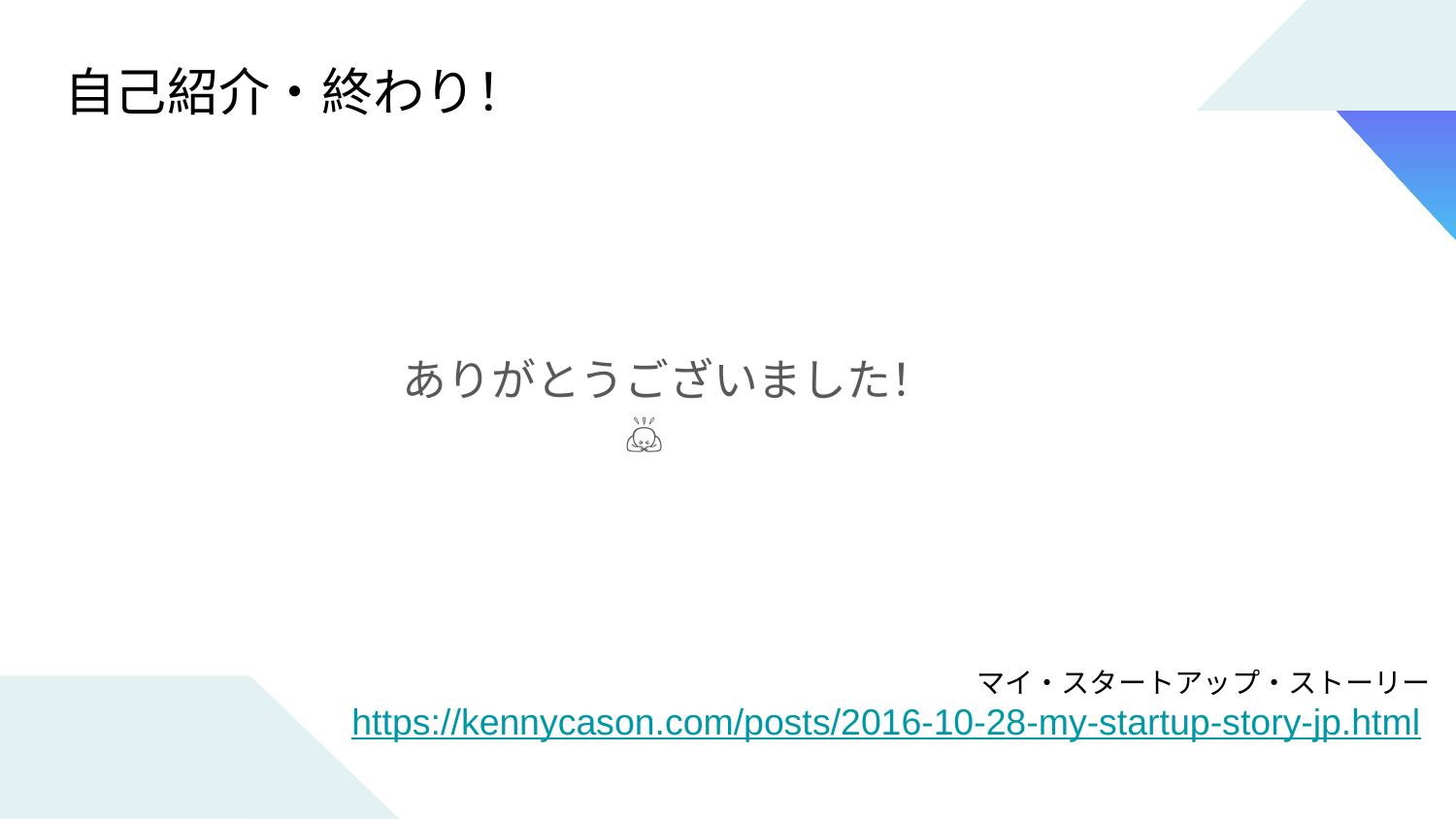

# 自己紹介・終わり！

ありがとうございました！　　　　　🙇

　　　　　　　　　　　　　　　　　　　　　　マイ・スタートアップ・ストーリー
https://kennycason.com/posts/2016-10-28-my-startup-story-jp.html